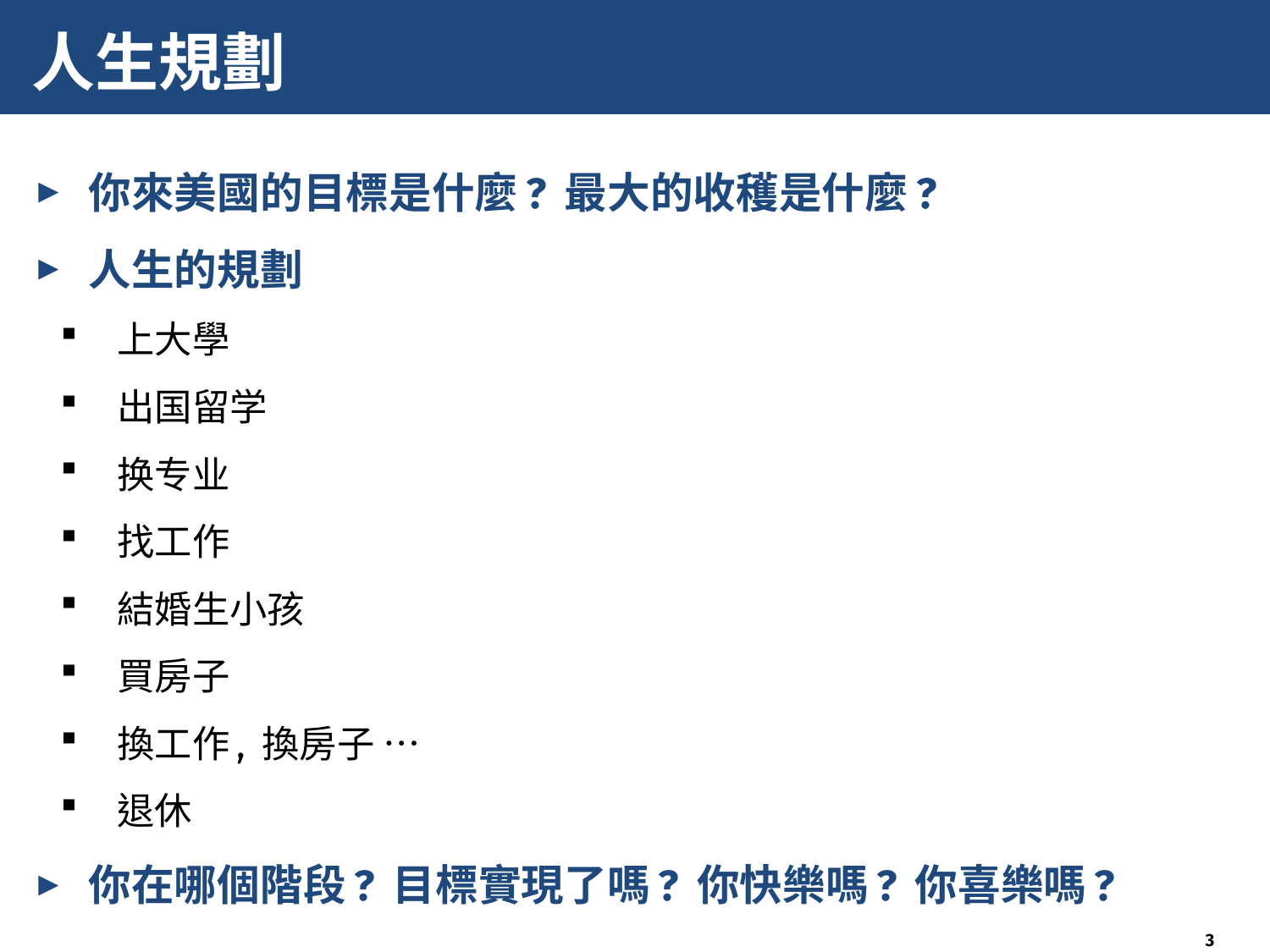

# 人生規劃
你來美國的目標是什麼? 最大的收穫是什麼?
人生的規劃
上大學
出国留学
换专业
找工作
結婚生小孩
買房子
換工作, 換房子 …
退休
你在哪個階段? 目標實現了嗎? 你快樂嗎? 你喜樂嗎?